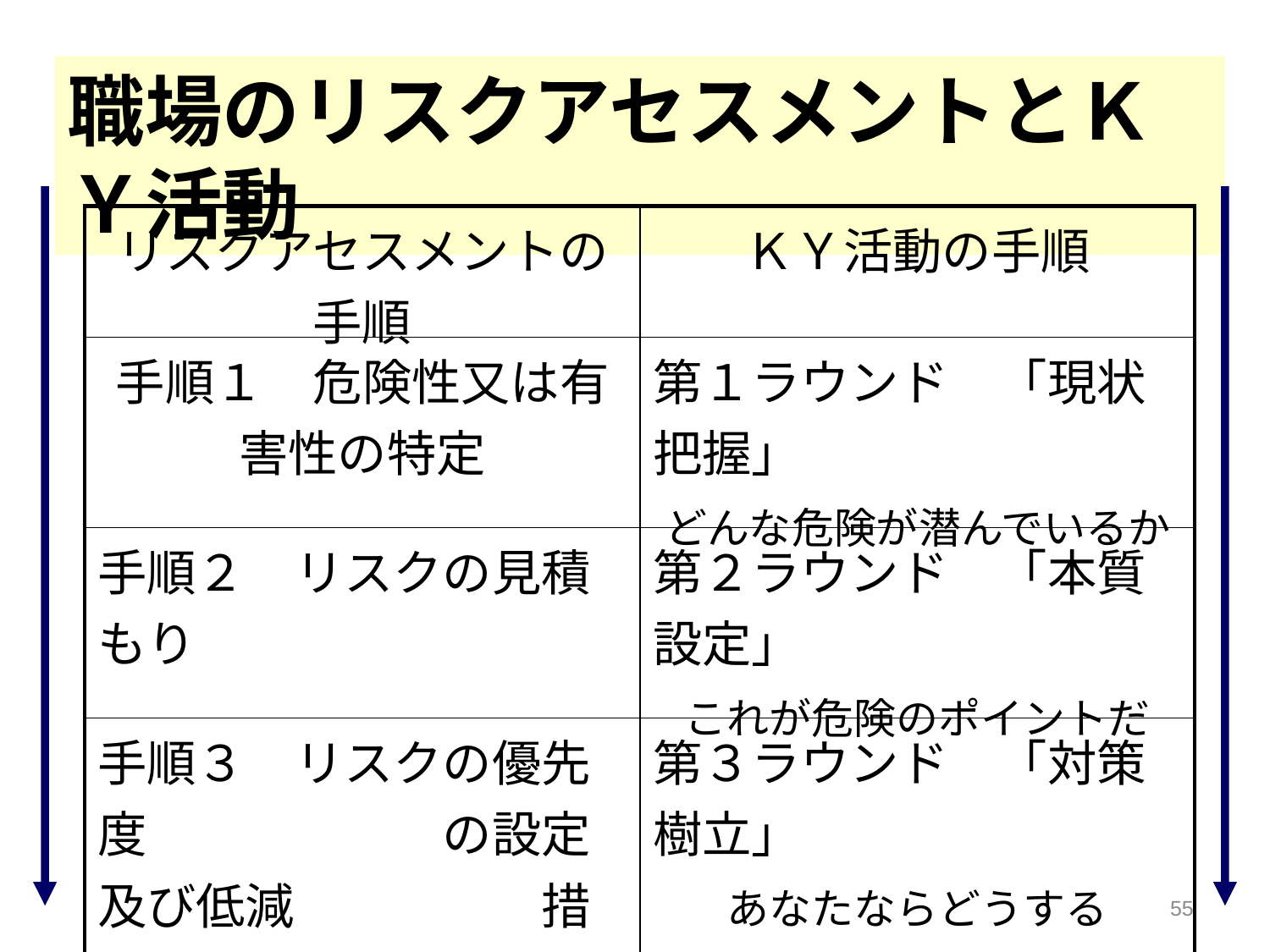

職場のリスクアセスメントとＫＹ活動

| リスクアセスメントの手順 | ＫＹ活動の手順 |
| --- | --- |
| 手順１　危険性又は有害性の特定 | 第１ラウンド　「現状把握」 どんな危険が潜んでいるか |
| 手順２　リスクの見積もり | 第２ラウンド　「本質設定」 これが危険のポイントだ |
| 手順３　リスクの優先度　　　　　　の設定及び低減　　　　　措置の検討 | 第３ラウンド　「対策樹立」 あなたならどうする |
| 手順４　リスク低減措置　　　　　　の実施 | 第４ラウンド　「目標設定」 私たちはこうする |
55